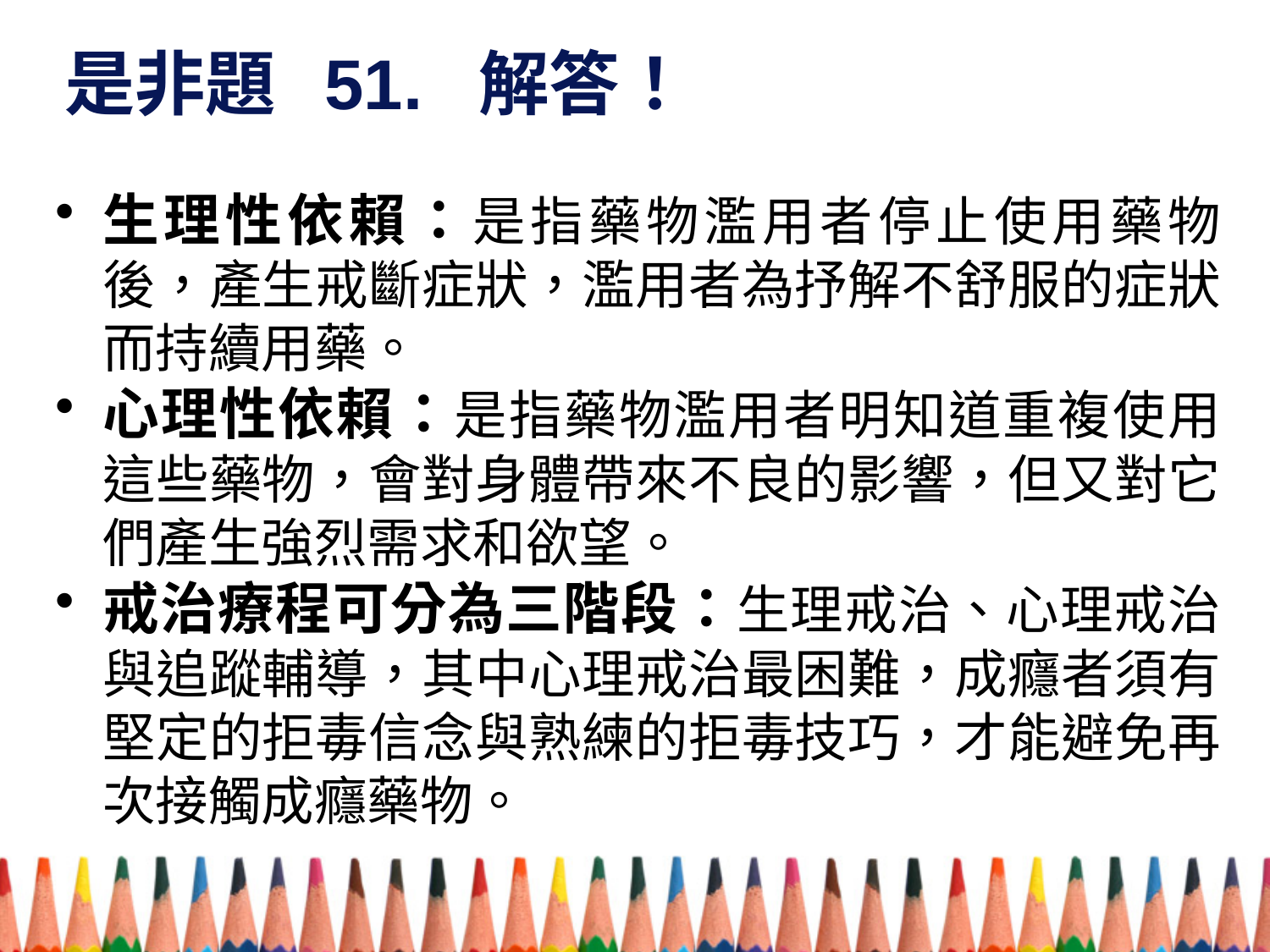

# 是非題  51.  解答！
生理性依賴：是指藥物濫用者停止使用藥物後，產生戒斷症狀，濫用者為抒解不舒服的症狀而持續用藥。
心理性依賴：是指藥物濫用者明知道重複使用這些藥物，會對身體帶來不良的影響，但又對它們產生強烈需求和欲望。
戒治療程可分為三階段：生理戒治、心理戒治與追蹤輔導，其中心理戒治最困難，成癮者須有堅定的拒毒信念與熟練的拒毒技巧，才能避免再次接觸成癮藥物。